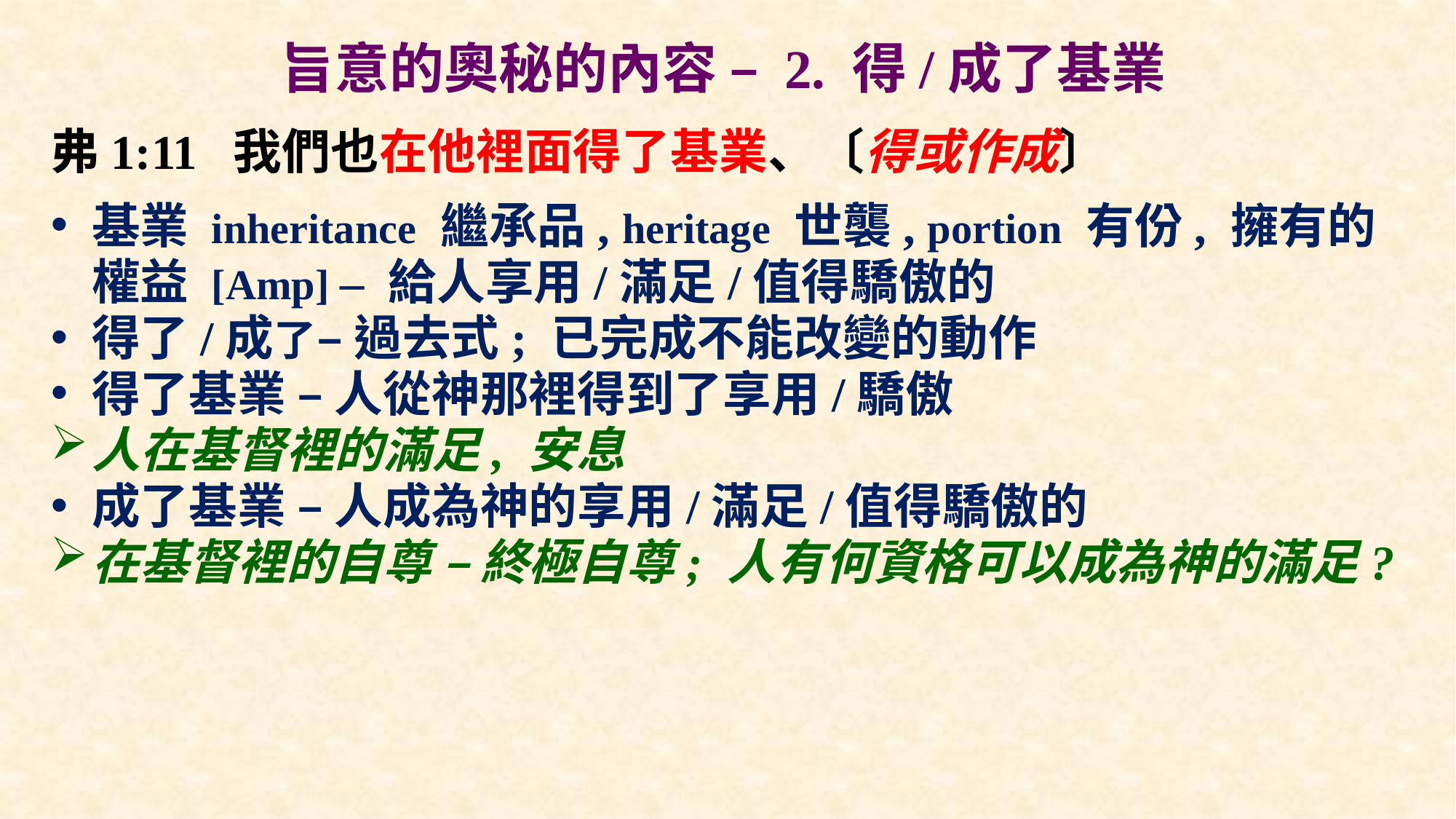

# 旨意的奧秘的內容 – 2. 得/成了基業
弗1:11  我們也在他裡面得了基業、〔得或作成〕
基業 inheritance 繼承品, heritage 世襲, portion 有份, 擁有的權益 [Amp] – 給人享用/滿足/值得驕傲的
得了/成了– 過去式; 已完成不能改變的動作
得了基業 – 人從神那裡得到了享用/驕傲
人在基督裡的滿足, 安息
成了基業 – 人成為神的享用/滿足/值得驕傲的
在基督裡的自尊 – 終極自尊; 人有何資格可以成為神的滿足?